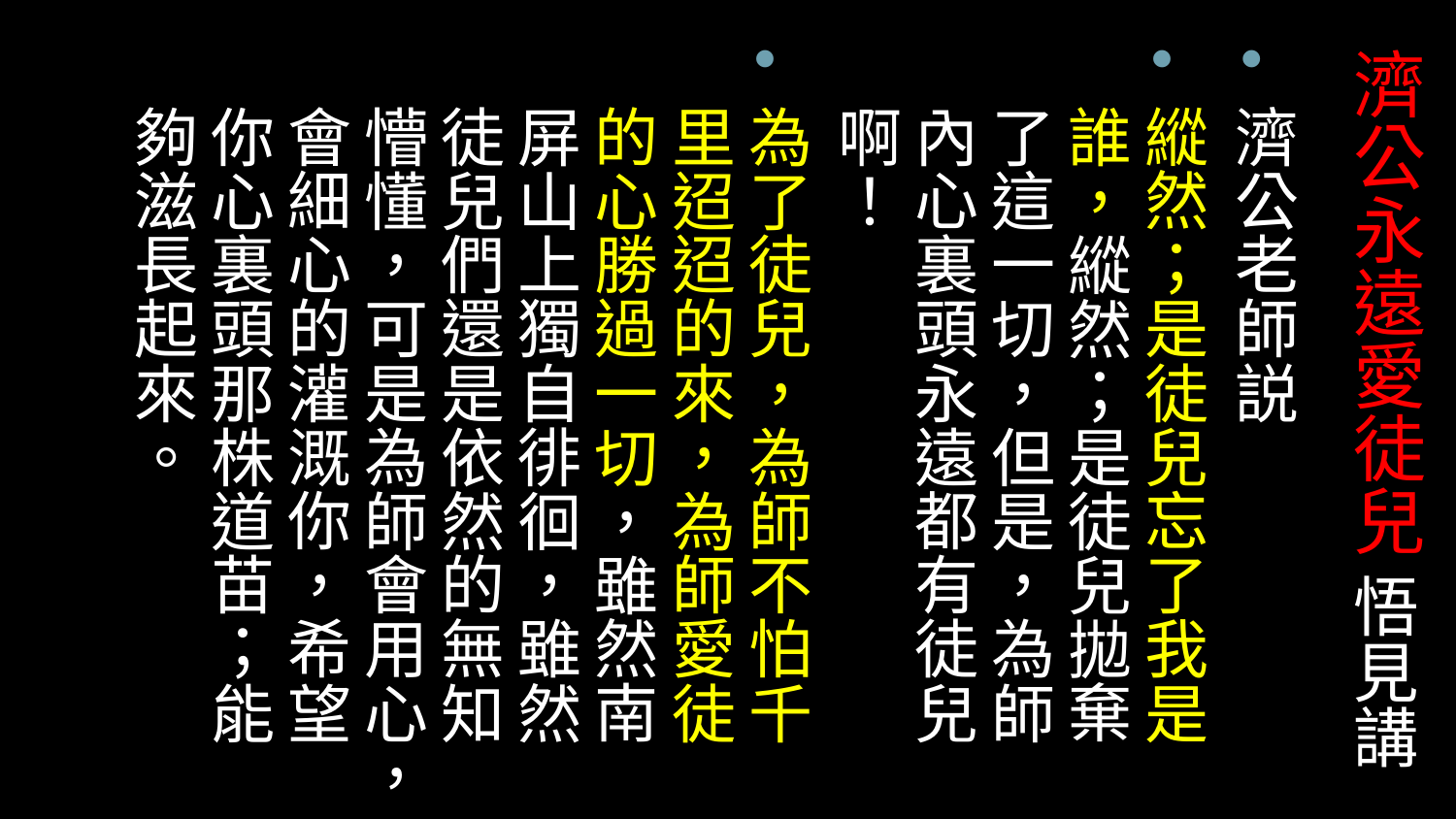

# 濟公永遠愛徒兒 悟見講
濟公老師説
縱然；是徒兒忘了我是誰，縱然；是徒兒拋棄了這一切，但是，為師內心裏頭永遠都有徒兒啊！
為了徒兒，為師不怕千里迢迢的來，為師愛徒的心勝過一切，雖然南屏山上獨自徘徊，雖然徒兒們還是依然的無知懵懂，可是為師會用心，會細心的灌溉你，希望你心裏頭那株道苗；能夠滋長起來。